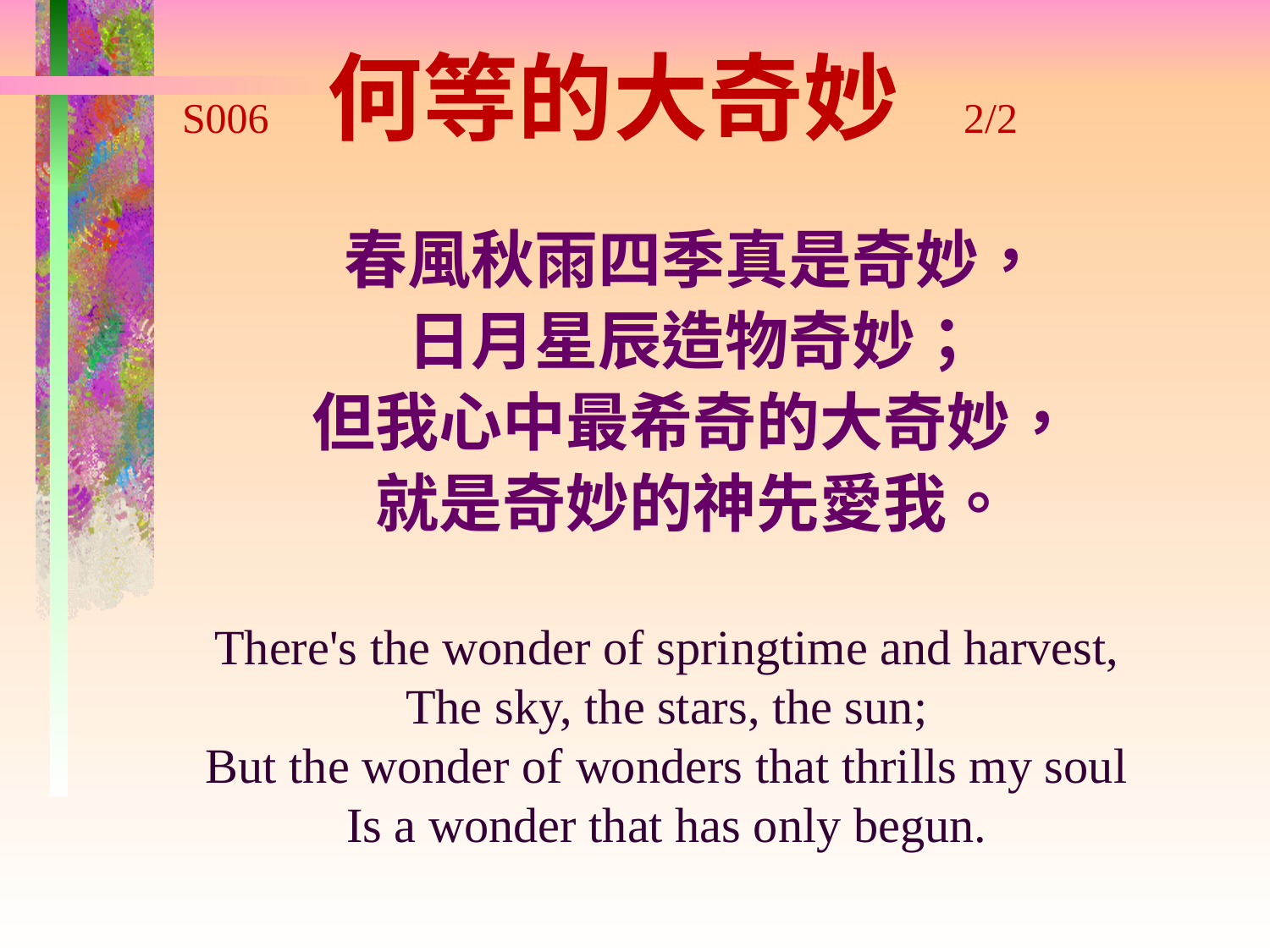

# S006      何等的大奇妙    2/2
春風秋雨四季真是奇妙，
日月星辰造物奇妙；
但我心中最希奇的大奇妙，
就是奇妙的神先愛我。
There's the wonder of springtime and harvest,
The sky, the stars, the sun;
But the wonder of wonders that thrills my soul
Is a wonder that has only begun.